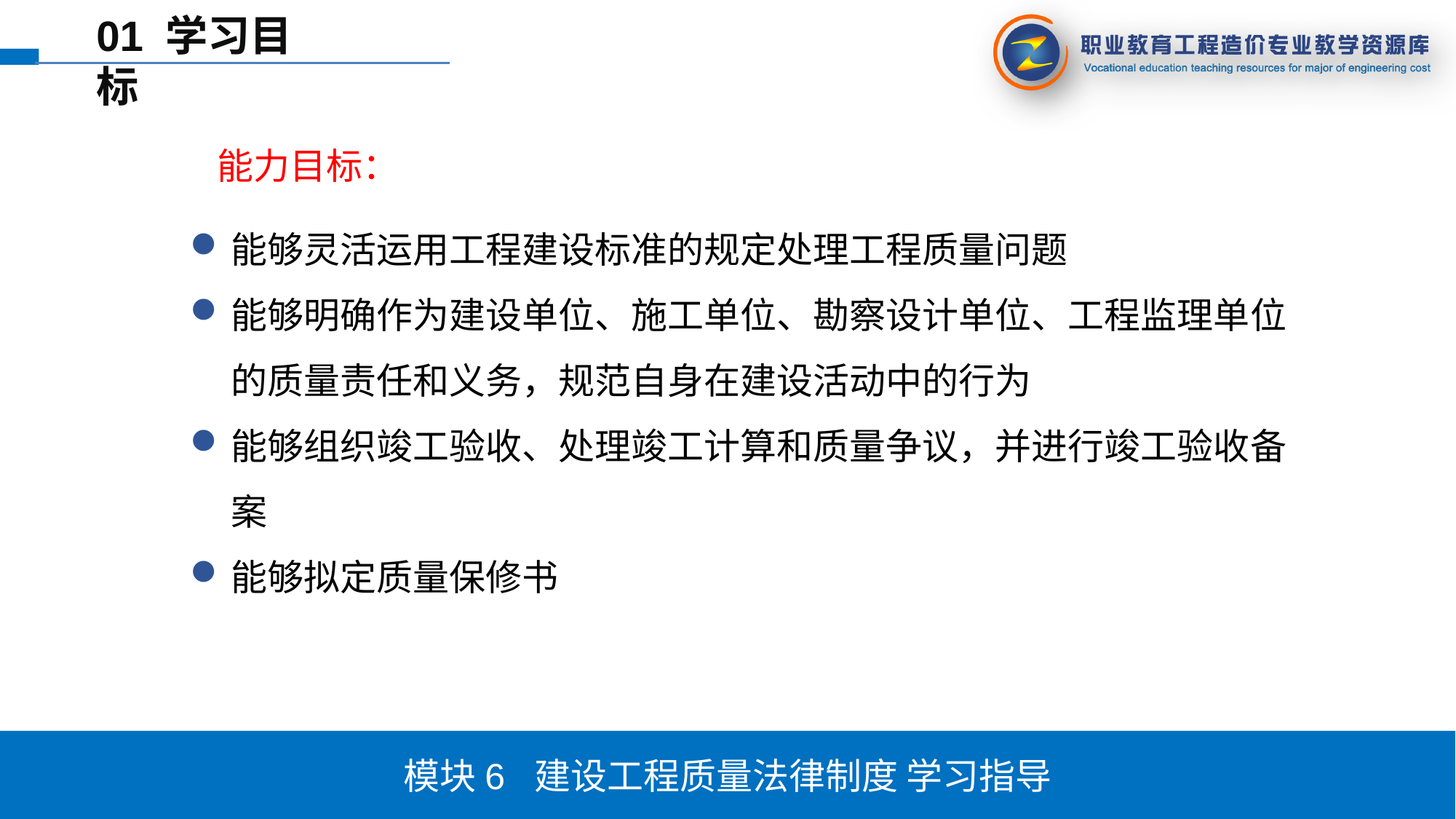

01 学习目标

能力目标：
能够灵活运用工程建设标准的规定处理工程质量问题
能够明确作为建设单位、施工单位、勘察设计单位、工程监理单位的质量责任和义务，规范自身在建设活动中的行为
能够组织竣工验收、处理竣工计算和质量争议，并进行竣工验收备案
能够拟定质量保修书

模块6  建设工程质量法律制度 学习指导